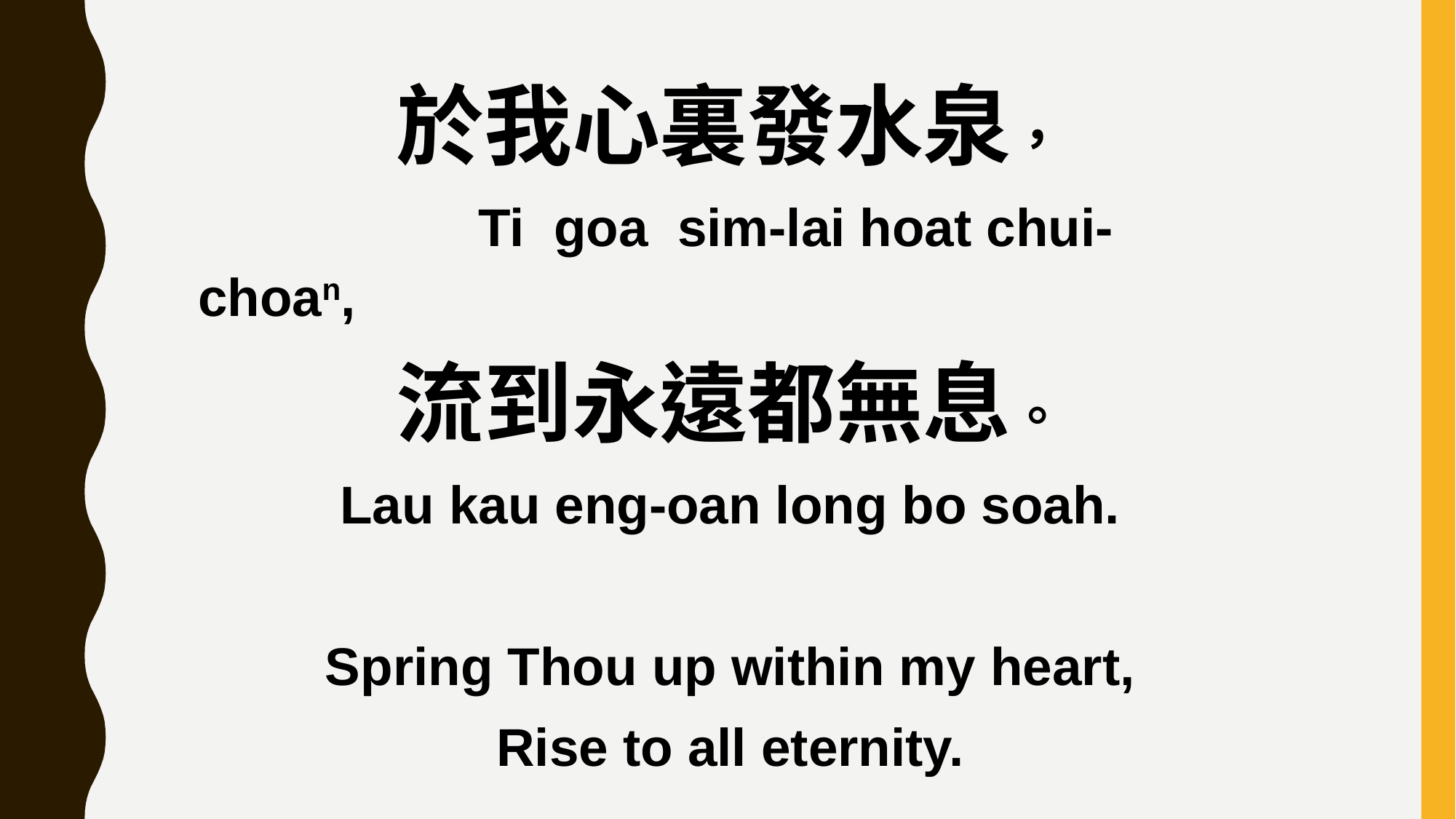

於我心裏發水泉，
                   Ti  goa  sim-lai hoat chui-choan,
流到永遠都無息。
Lau kau eng-oan long bo soah.

Spring Thou up within my heart,
Rise to all eternity.